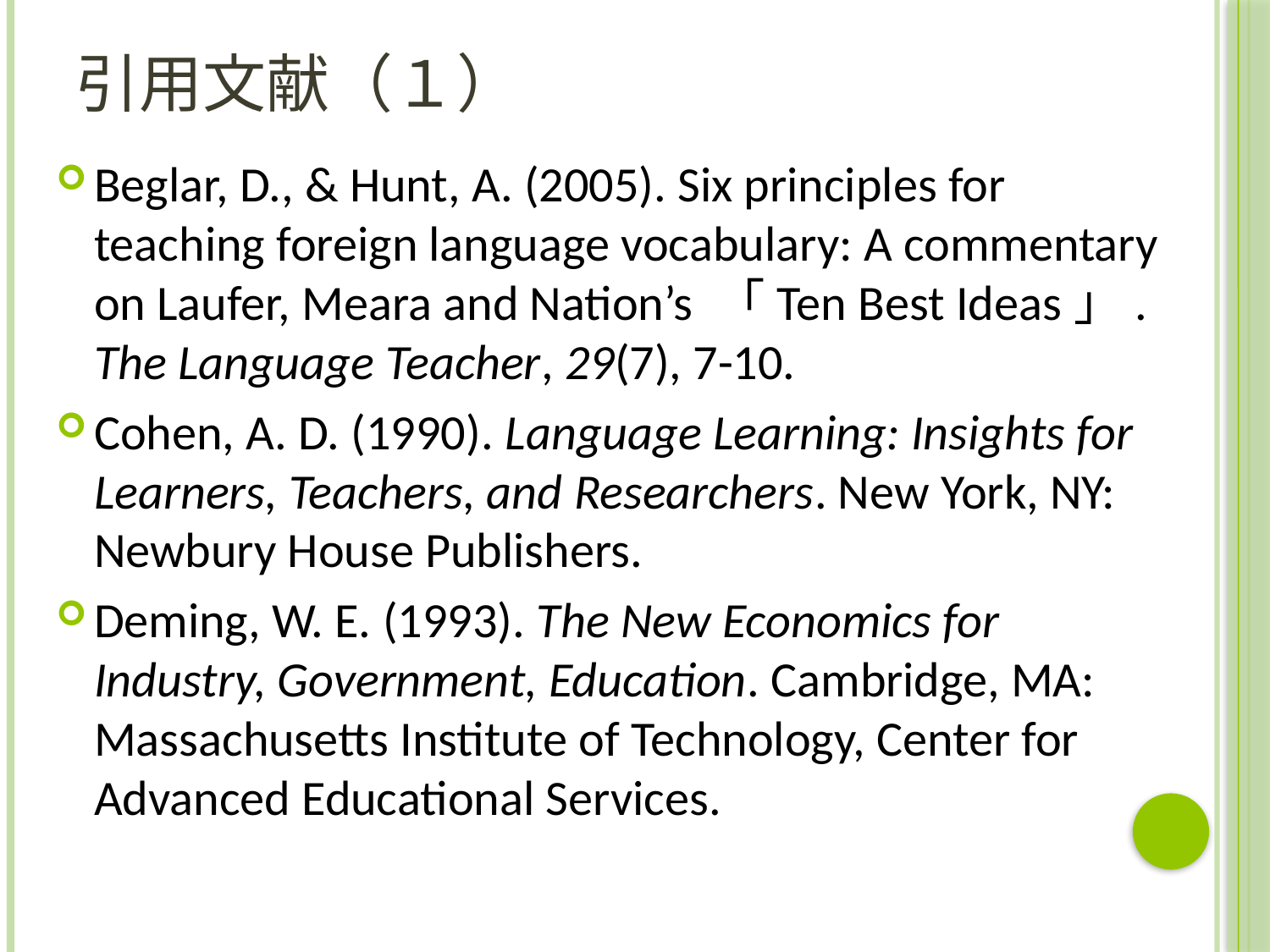

# 引用文献（１）
Beglar, D., & Hunt, A. (2005). Six principles for teaching foreign language vocabulary: A commentary on Laufer, Meara and Nation’s 「Ten Best Ideas」. The Language Teacher, 29(7), 7-10.
Cohen, A. D. (1990). Language Learning: Insights for Learners, Teachers, and Researchers. New York, NY: Newbury House Publishers.
Deming, W. E. (1993). The New Economics for Industry, Government, Education. Cambridge, MA: Massachusetts Institute of Technology, Center for Advanced Educational Services.